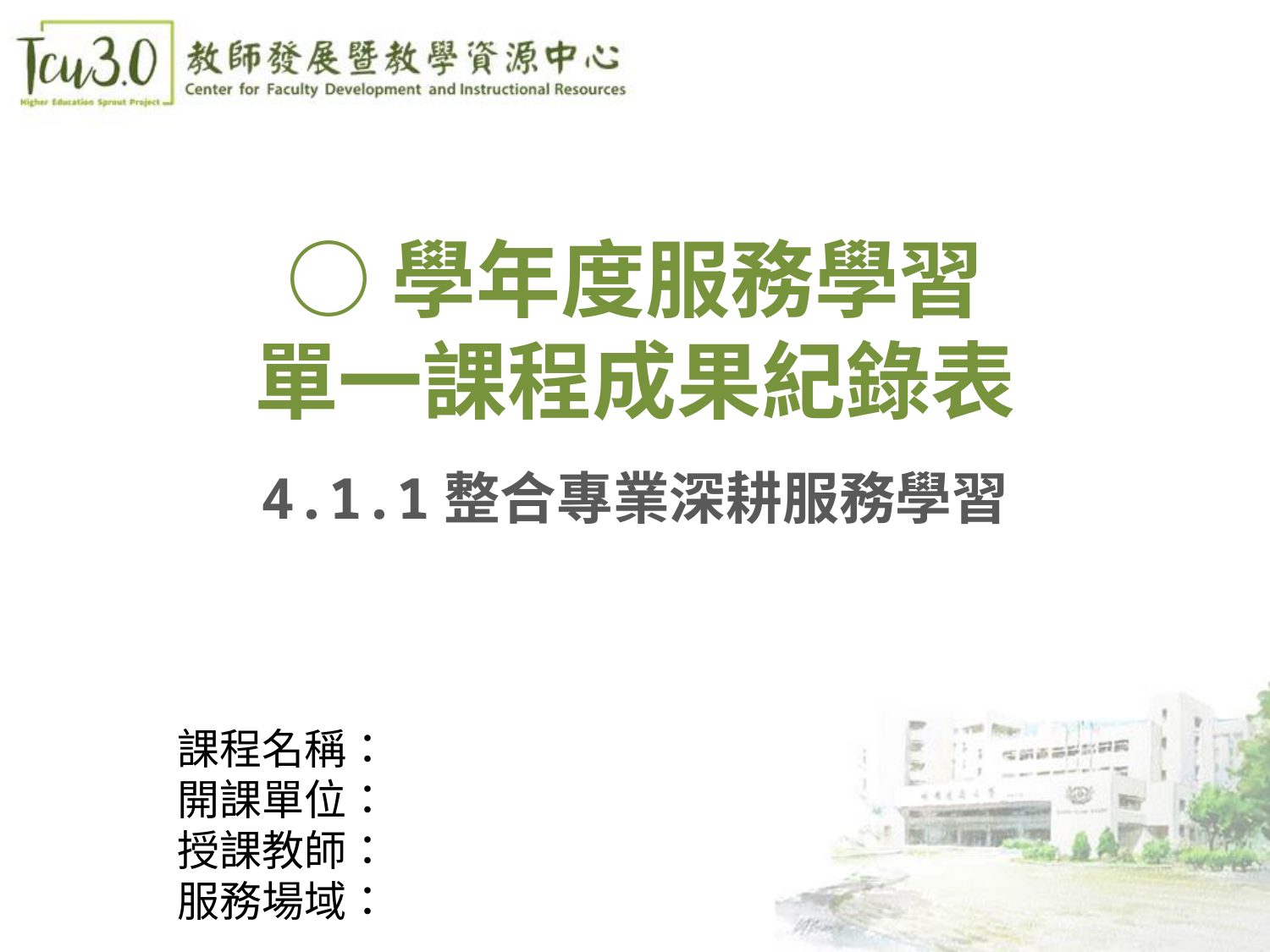

# ○學年度服務學習 單一課程成果紀錄表
4.1.1整合專業深耕服務學習
課程名稱：
開課單位：
授課教師：
服務場域：